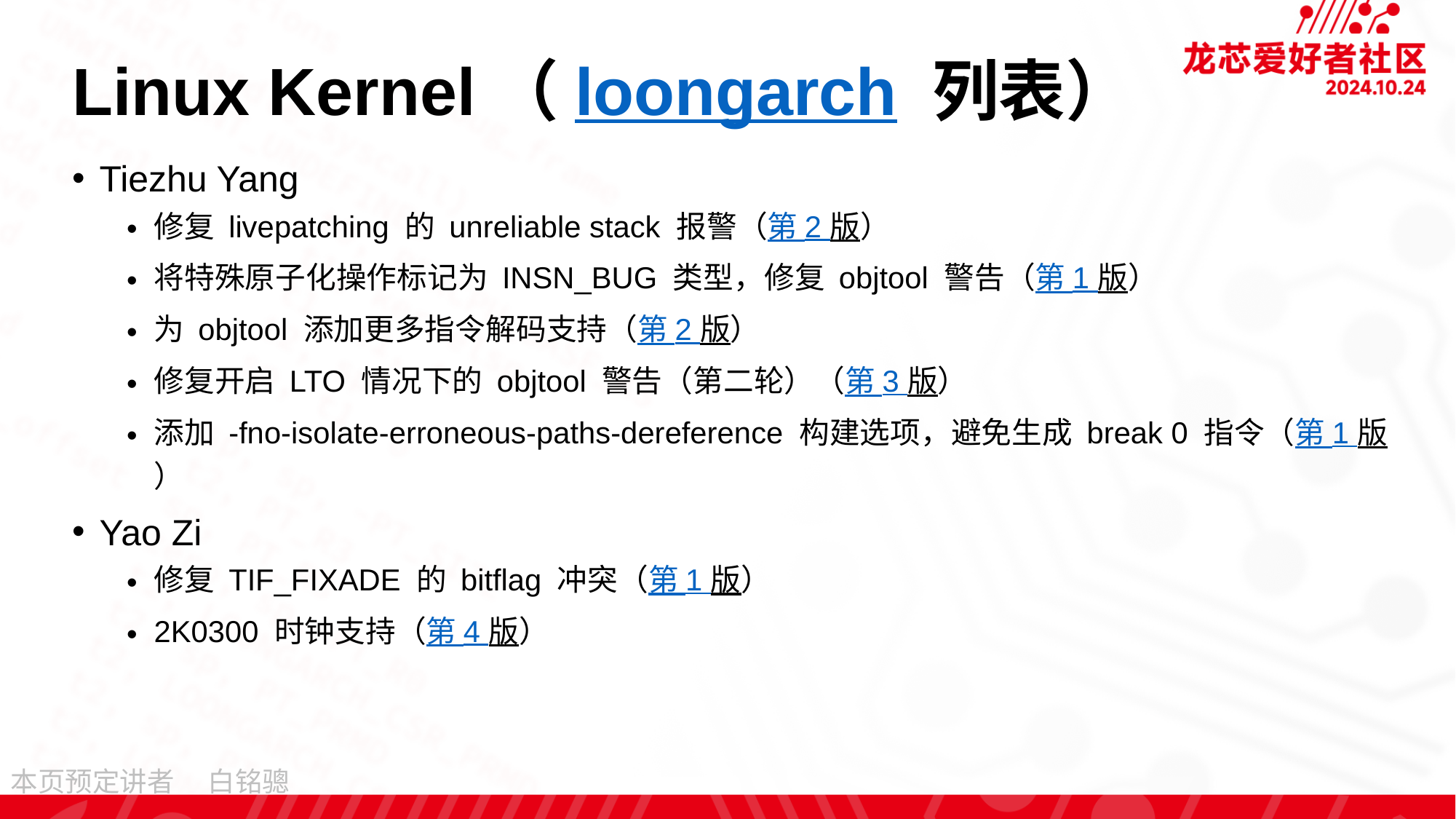

# Linux Kernel（loongarch 列表）
Tiezhu Yang
修复 livepatching 的 unreliable stack 报警（第 2 版）
将特殊原子化操作标记为 INSN_BUG 类型，修复 objtool 警告（第 1 版）
为 objtool 添加更多指令解码支持（第 2 版）
修复开启 LTO 情况下的 objtool 警告（第二轮）（第 3 版）
添加 -fno-isolate-erroneous-paths-dereference 构建选项，避免生成 break 0 指令（第 1 版）
Yao Zi
修复 TIF_FIXADE 的 bitflag 冲突（第 1 版）
2K0300 时钟支持（第 4 版）
白铭骢